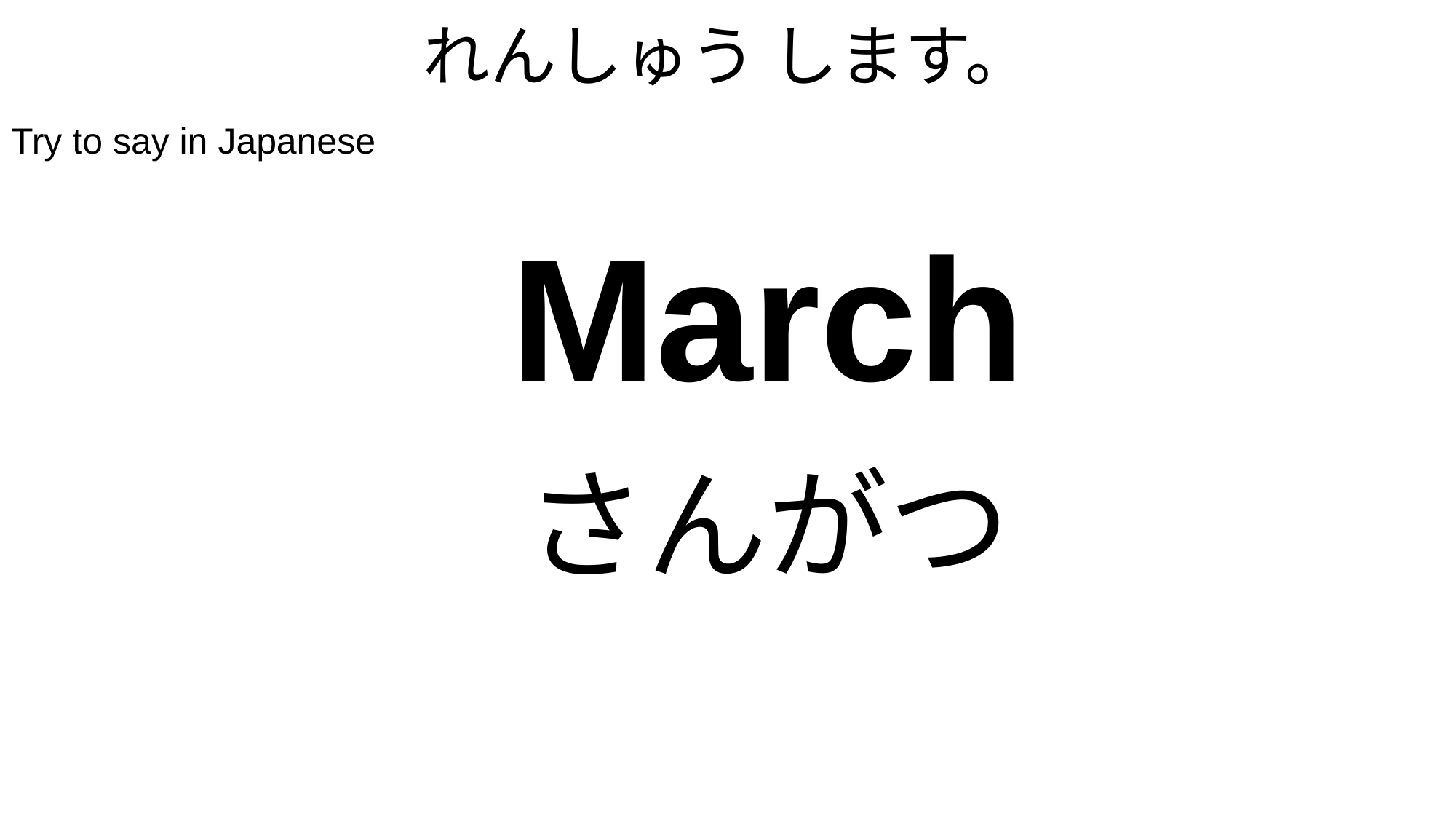

# れんしゅう します。
Try to say in Japanese
| March |
| --- |
| さんがつ |